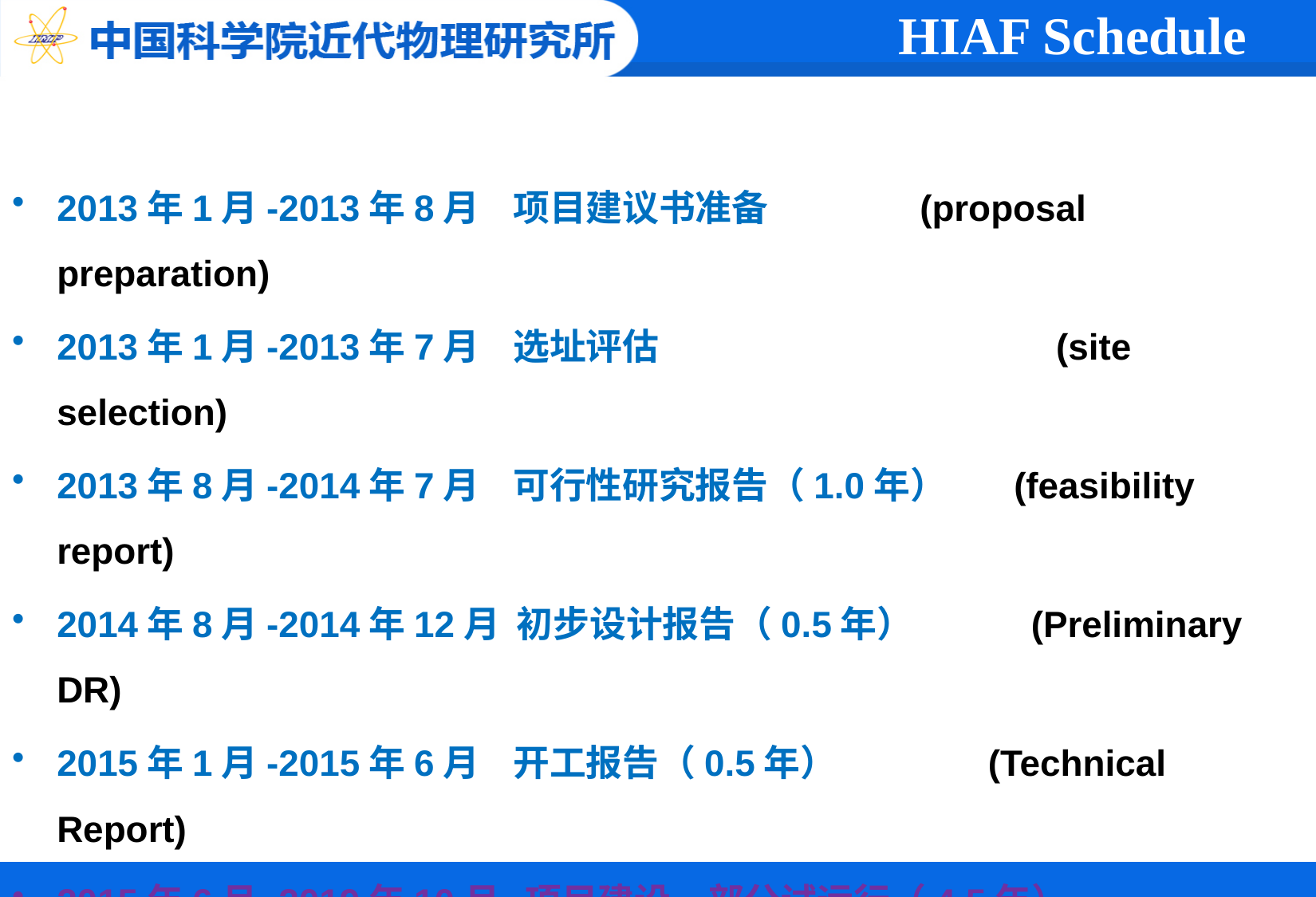

# HIAF Schedule
2013年1月-2013年8月    项目建议书准备    	  (proposal preparation)
2013年1月-2013年7月    选址评估               		    (site selection)
2013年8月-2014年7月    可行性研究报告（1.0年）       (feasibility report)
2014年8月-2014年12月  初步设计报告（0.5年）             (Preliminary DR)
2015年1月-2015年6月    开工报告（0.5年）                 (Technical Report)
2015年6月-2019年10月   项目建设、部分试运行（4.5年）(Construction)
2019年11月-2021年4月   完成建设、投入运行（1.5年）     (Commission)
2021年10月                      竣工验收			    (Completion)